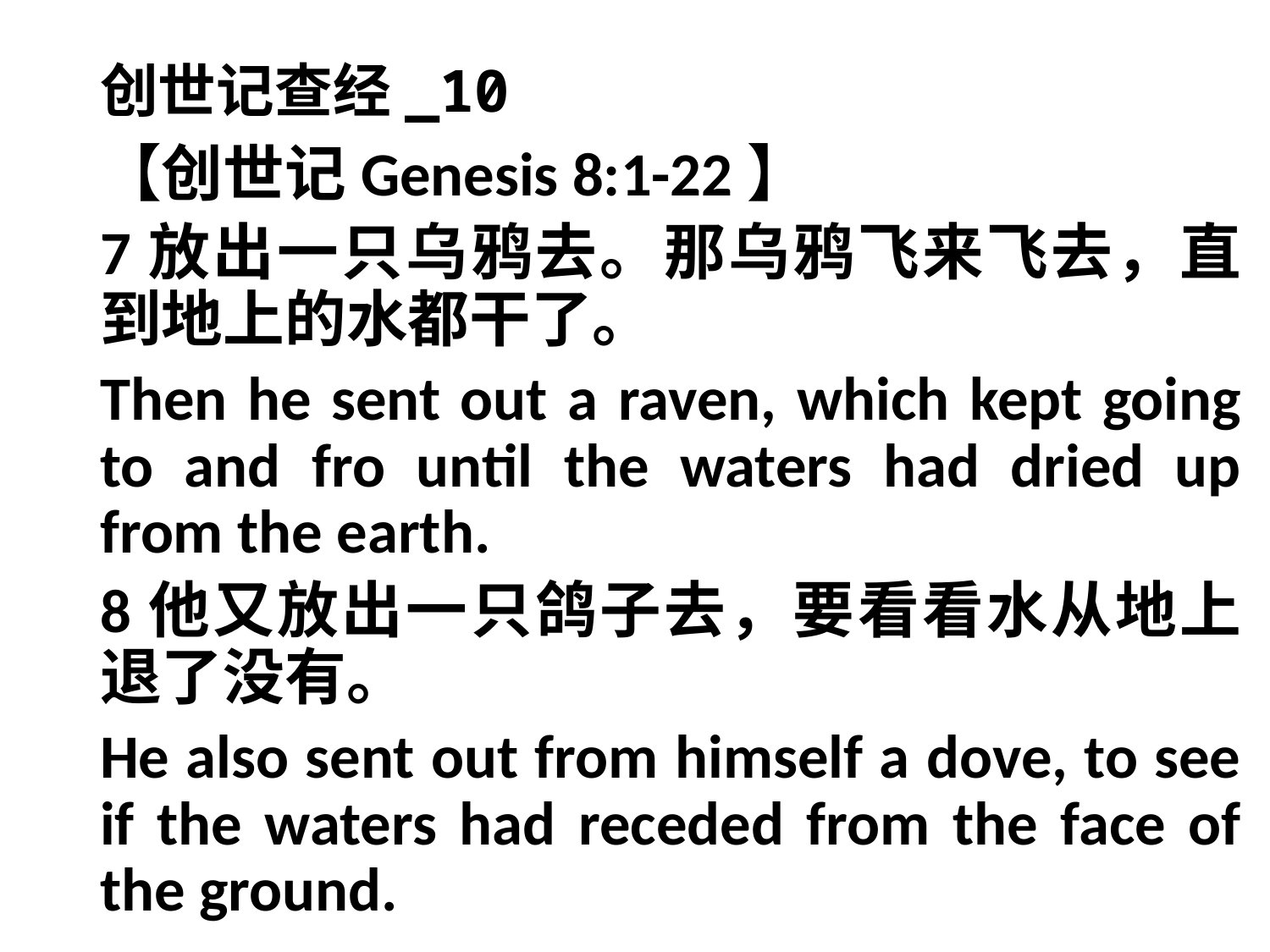

# 创世记查经_10
【创世记Genesis 8:1-22】
7放出一只乌鸦去。那乌鸦飞来飞去，直到地上的水都干了。
Then he sent out a raven, which kept going to and fro until the waters had dried up from the earth.
8他又放出一只鸽子去，要看看水从地上退了没有。
He also sent out from himself a dove, to see if the waters had receded from the face of the ground.